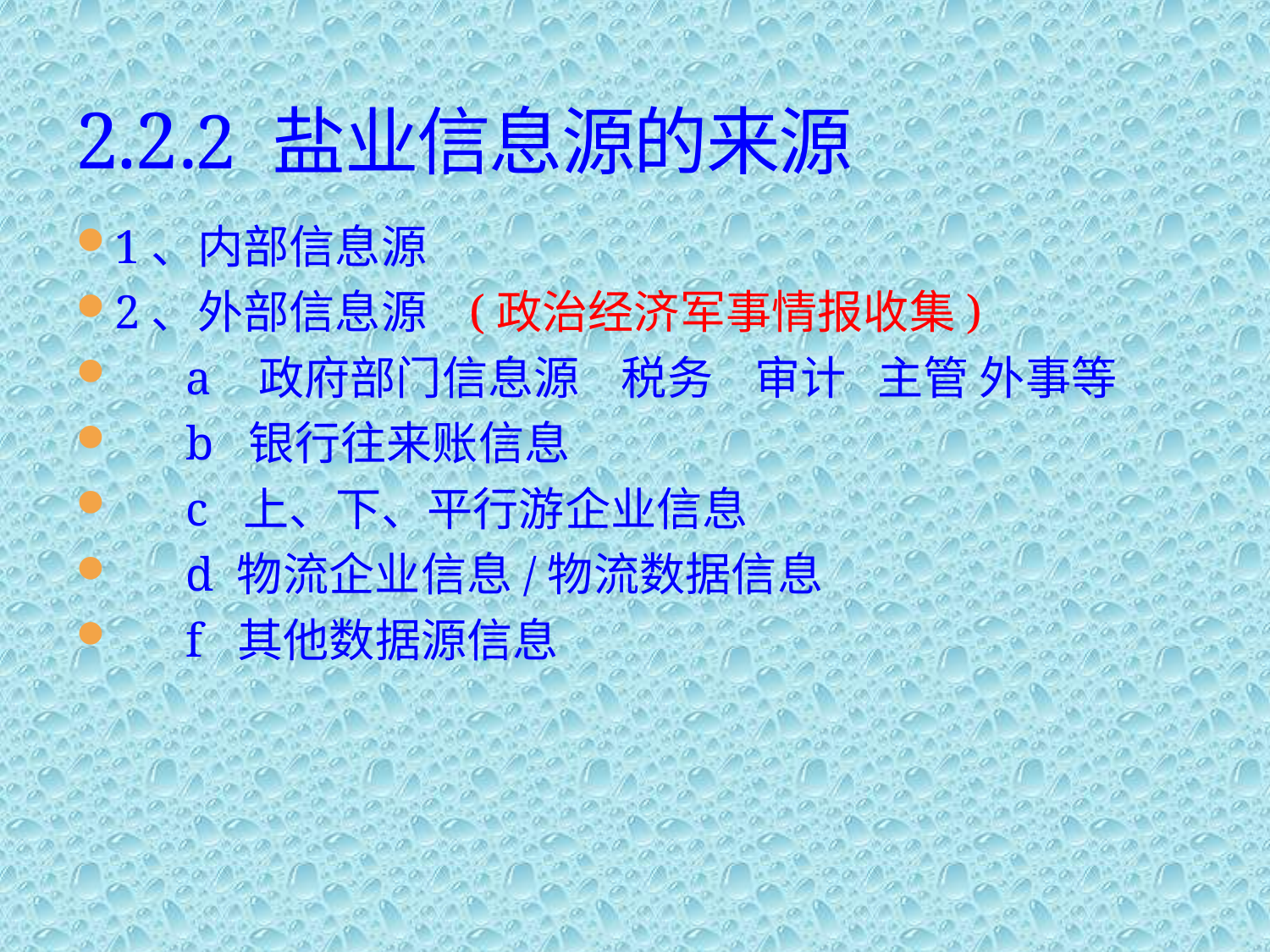

# 2.2.2 盐业信息源的来源
1、内部信息源
2、外部信息源   (政治经济军事情报收集)
      a   政府部门信息源    税务    审计   主管 外事等
      b  银行往来账信息
      c  上、下、平行游企业信息
      d 物流企业信息/物流数据信息
      f  其他数据源信息